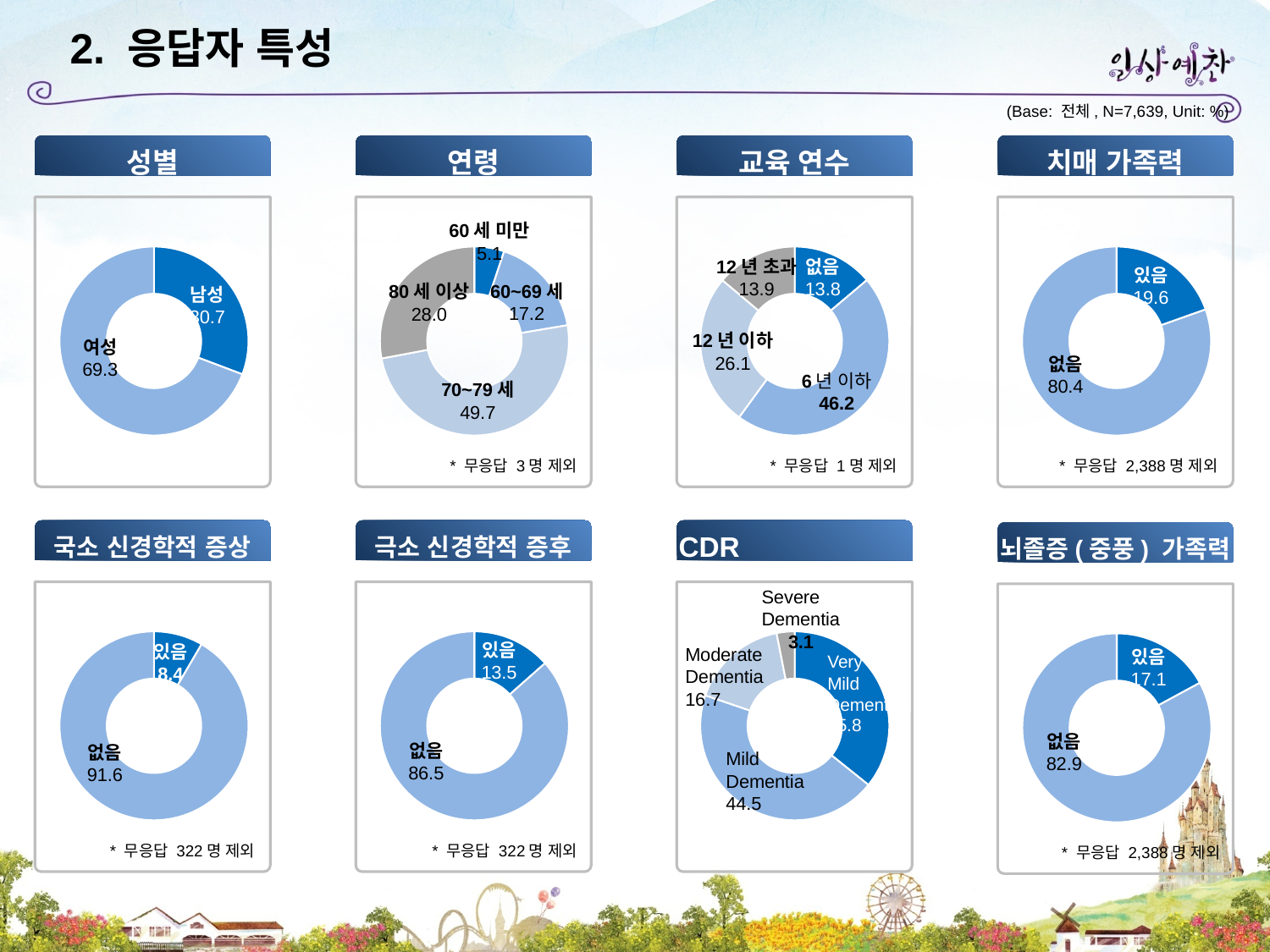

2. 응답자 특성
(Base: 전체, N=7,639, Unit: %)
성별

### Chart

| Category |  |
|---|---|
| 남성 | 30.73700746170965 |
| 여성 | 69.26299253829035 |
남성
30.7
여성
69.3
연령

60세 미만
5.1

### Chart

| Category |  |
|---|---|
| 60세 미만 | 5.0942902042954366 |
| 60~69세 | 17.221058145625992 |
| 70~79세 | 49.711891042430565 |
| 80세 이상 | 27.972760607647956 |
60~69세
17.2
80세 이상
28.0
70~79세
49.7
* 무응답 3명 제외
교육 연수

### Chart

| Category |  |
|---|---|
| 경험 없음 | 13.83870123068867 |
| 6년 이하 | 46.19010212097422 |
| 12년 이하 | 26.093218119926693 |
| 12년 초과 | 13.877978528410559 |
12년 초과
13.9
없음
13.8
12년 이하
26.1
6년 이하
46.2
* 무응답 1명 제외
치매 가족력

### Chart

| Category |  |
|---|---|
| 예 | 19.57722338602169 |
| 아니오 | 80.42277661397813 |
있음
19.6
없음
80.4
* 무응답 2,388명 제외
국소 신경학적 증상

### Chart

| Category |  |
|---|---|
| 있음 | 8.405084050840527 |
| 없음 | 91.59491594915961 |
있음
8.4
없음
91.6
* 무응답 322명 제외
극소 신경학적 증후

### Chart

| Category |  |
|---|---|
| 있음 | 13.46180128467951 |
| 없음 | 86.53819871532045 |
있음
13.5
없음
86.5
* 무응답 322명 제외
CDR

Severe
Dementia
3.1

### Chart

| Category |  |
|---|---|
| MCI | 35.763843435004546 |
| Mild Dementia | 44.46917135750753 |
| Moderate Dementia | 16.67757559890039 |
| Severe Dementia | 3.0894096085875153 |
Moderate Dementia
16.7
Very
Mild
Dementia
35.8
Mild
Dementia
44.5
뇌졸증(중풍) 가족력

### Chart

| Category |  |
|---|---|
| 예 | 17.101504475338032 |
| 아니오 | 82.89849552466174 |
있음
17.1
없음
82.9
* 무응답 2,388명 제외